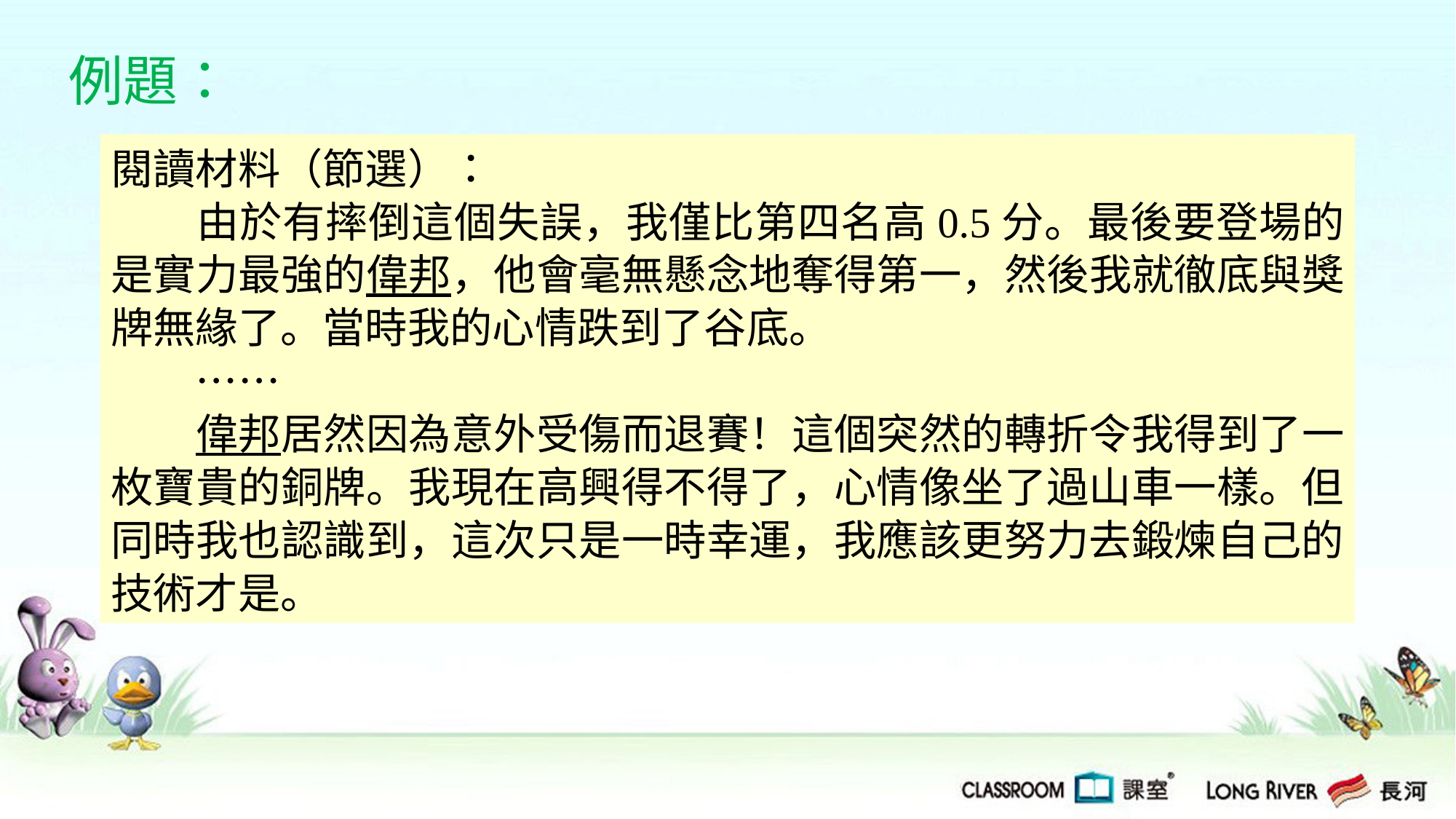

例題：
閱讀材料（節選）：
　　由於有摔倒這個失誤，我僅比第四名高0.5分。最後要登場的是實力最強的偉邦，他會毫無懸念地奪得第一，然後我就徹底與獎牌無緣了。當時我的心情跌到了谷底。
　　……
　　偉邦居然因為意外受傷而退賽！這個突然的轉折令我得到了一枚寶貴的銅牌。我現在高興得不得了，心情像坐了過山車一樣。但同時我也認識到，這次只是一時幸運，我應該更努力去鍛煉自己的技術才是。